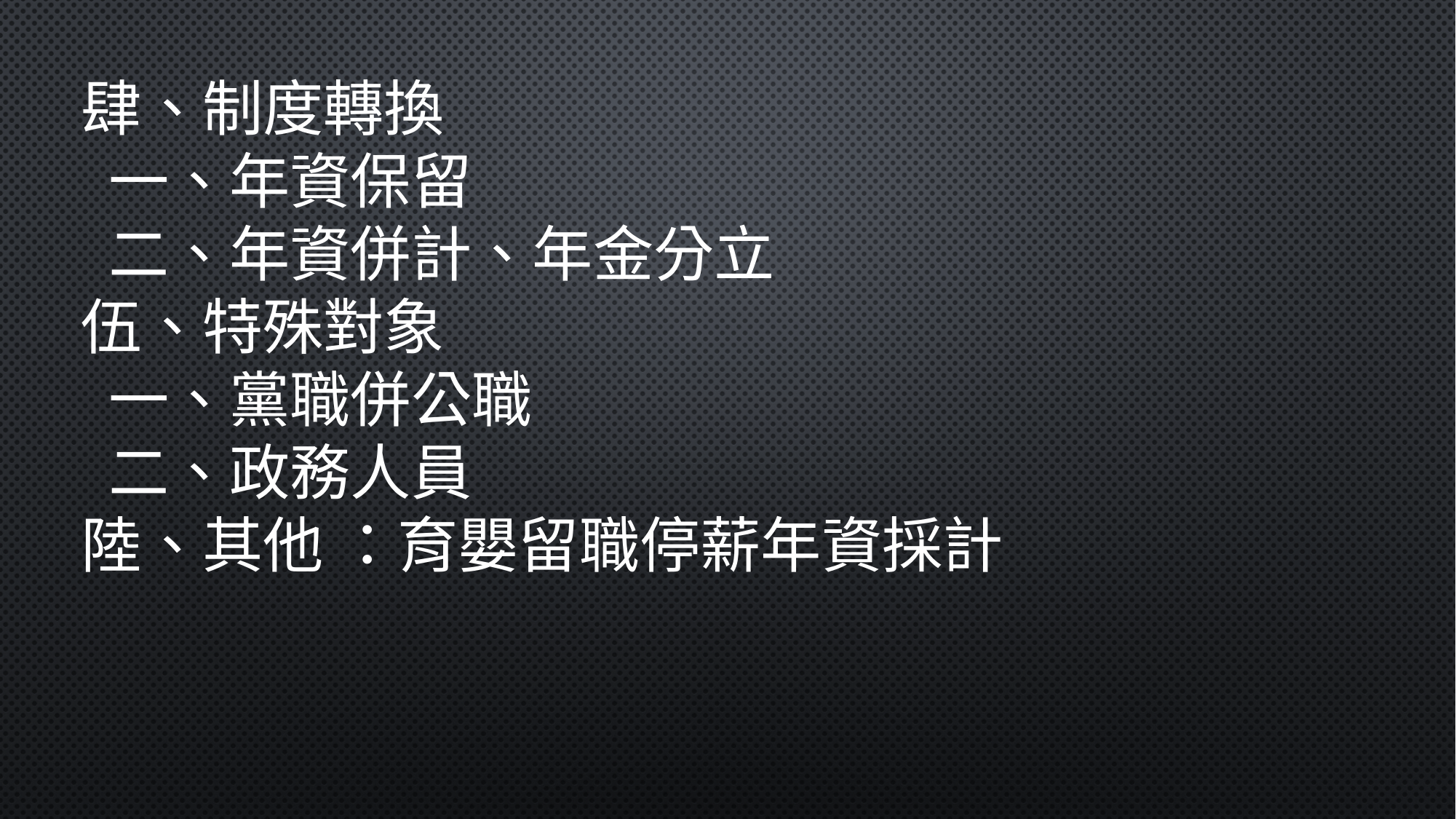

肆、制度轉換
    一、年資保留
    二、年資併計、年金分立
  伍、特殊對象
    一、黨職併公職
    二、政務人員
  陸、其他 ：育嬰留職停薪年資採計